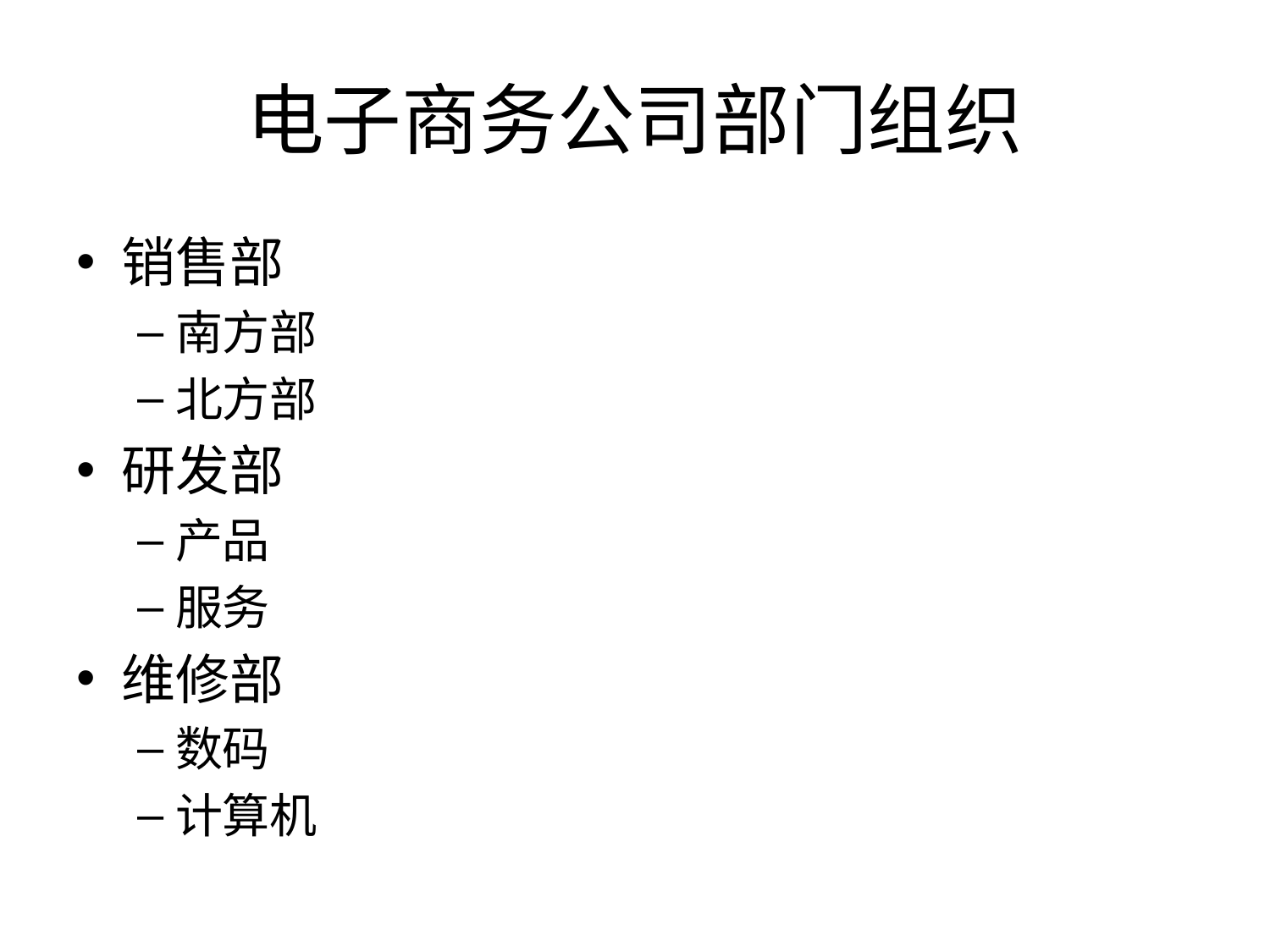

# 电子商务公司部门组织
销售部
南方部
北方部
研发部
产品
服务
维修部
数码
计算机